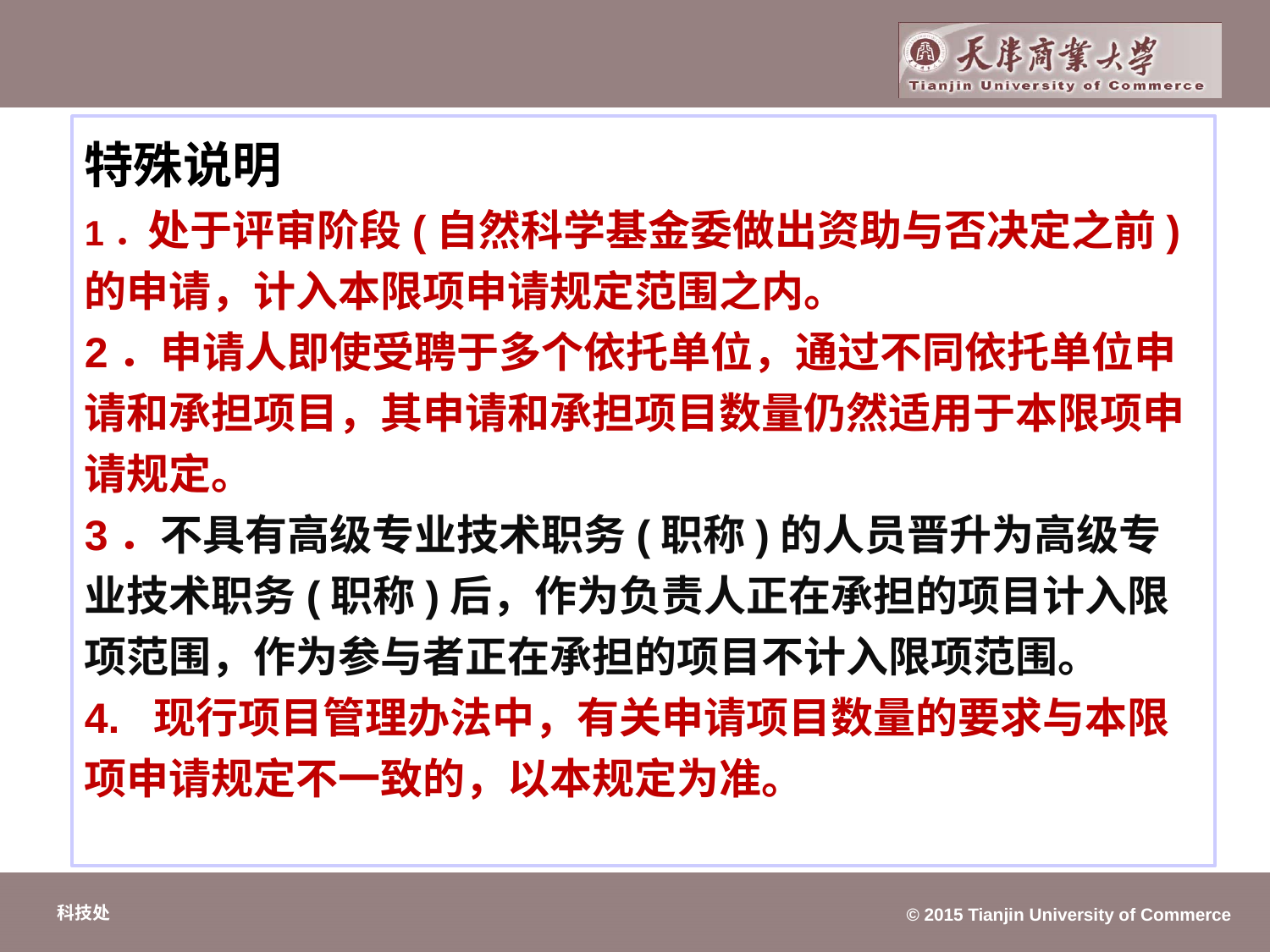

特殊说明
1．处于评审阶段(自然科学基金委做出资助与否决定之前)的申请，计入本限项申请规定范围之内。
2．申请人即使受聘于多个依托单位，通过不同依托单位申请和承担项目，其申请和承担项目数量仍然适用于本限项申请规定。
3．不具有高级专业技术职务(职称)的人员晋升为高级专业技术职务(职称)后，作为负责人正在承担的项目计入限项范围，作为参与者正在承担的项目不计入限项范围。
4.  现行项目管理办法中，有关申请项目数量的要求与本限项申请规定不一致的，以本规定为准。